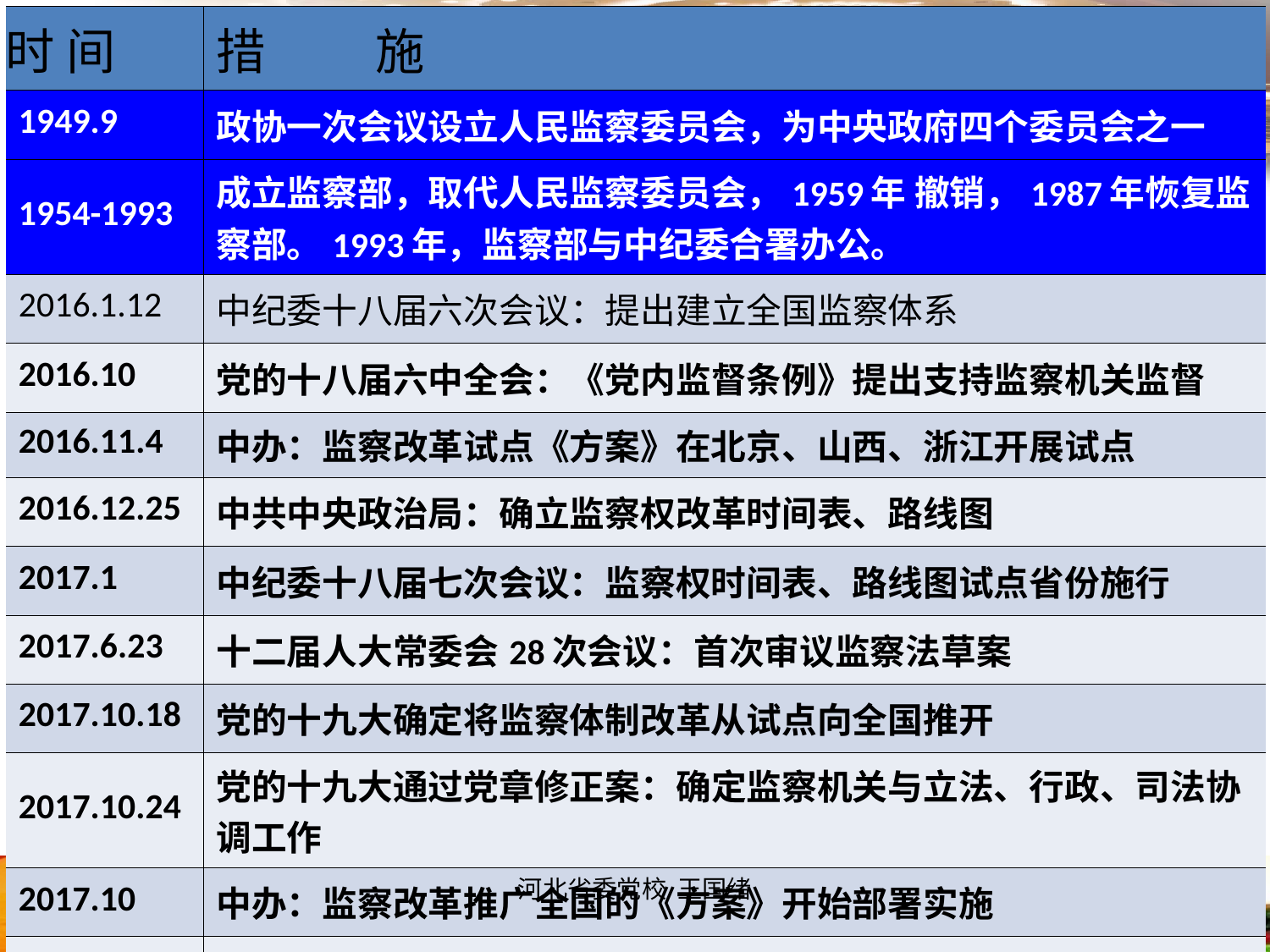

| 时 间 | 措 施 |
| --- | --- |
| 1949.9 | 政协一次会议设立人民监察委员会，为中央政府四个委员会之一 |
| 1954-1993 | 成立监察部，取代人民监察委员会，1959年 撤销，1987年恢复监察部。1993年，监察部与中纪委合署办公。 |
| 2016.1.12 | 中纪委十八届六次会议：提出建立全国监察体系 |
| 2016.10 | 党的十八届六中全会：《党内监督条例》提出支持监察机关监督 |
| 2016.11.4 | 中办：监察改革试点《方案》在北京、山西、浙江开展试点 |
| 2016.12.25 | 中共中央政治局：确立监察权改革时间表、路线图 |
| 2017.1 | 中纪委十八届七次会议：监察权时间表、路线图试点省份施行 |
| 2017.6.23 | 十二届人大常委会28次会议：首次审议监察法草案 |
| 2017.10.18 | 党的十九大确定将监察体制改革从试点向全国推开 |
| 2017.10.24 | 党的十九大通过党章修正案：确定监察机关与立法、行政、司法协调工作 |
| 2017.10 | 中办：监察改革推广全国的《方案》开始部署实施 |
| 2017.10.31 | 十二届全国人大常委会30次会议：审议监察体制改革全国推开方案 |

河北省委党校  王国绪
47